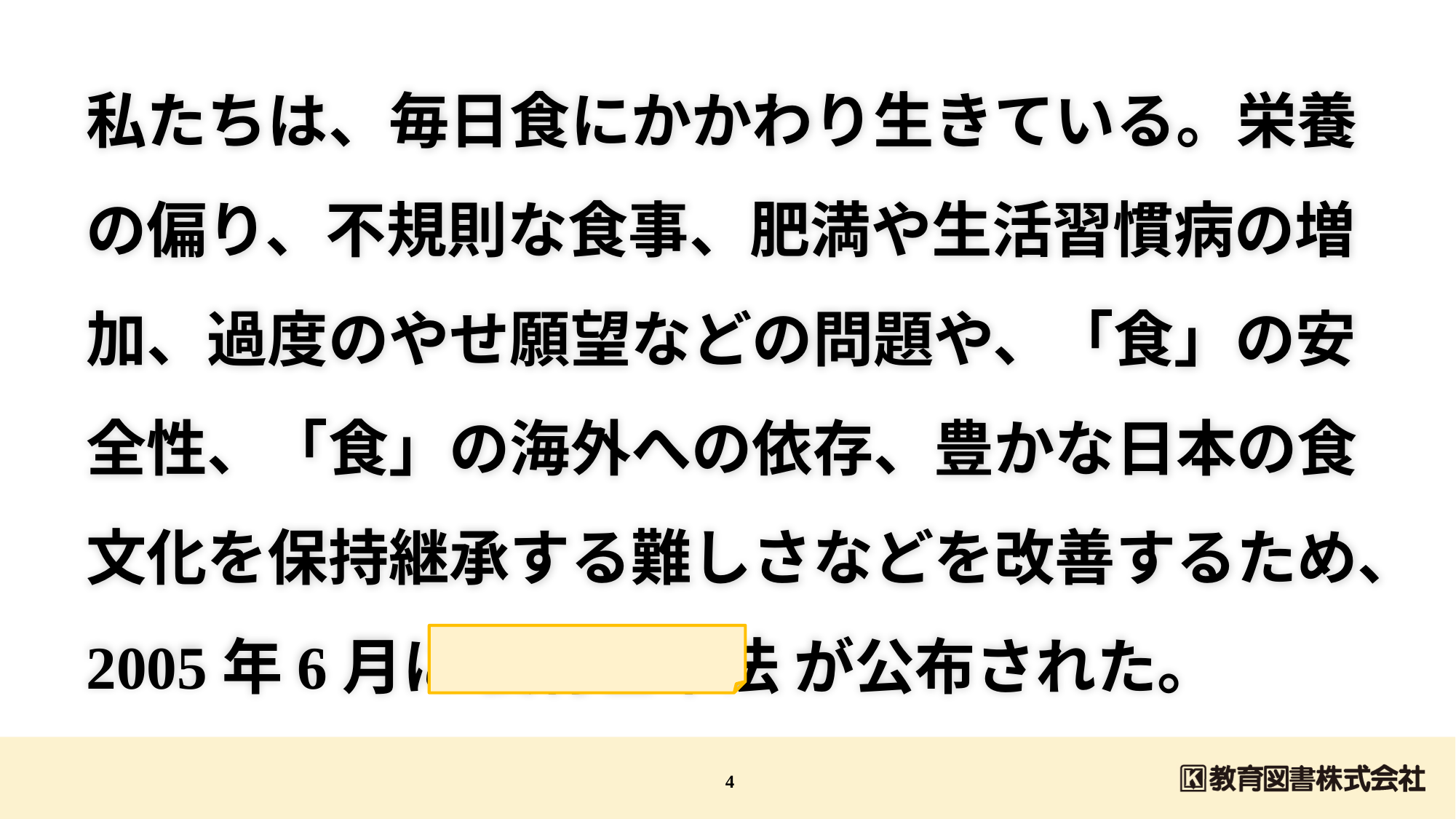

私たちは、毎日食にかかわり生きている。栄養の偏り、不規則な食事、肥満や生活習慣病の増加、過度のやせ願望などの問題や、「食」の安全性、「食」の海外への依存、豊かな日本の食文化を保持継承する難しさなどを改善するため、2005年6月に 食育基本法 が公布された。

4